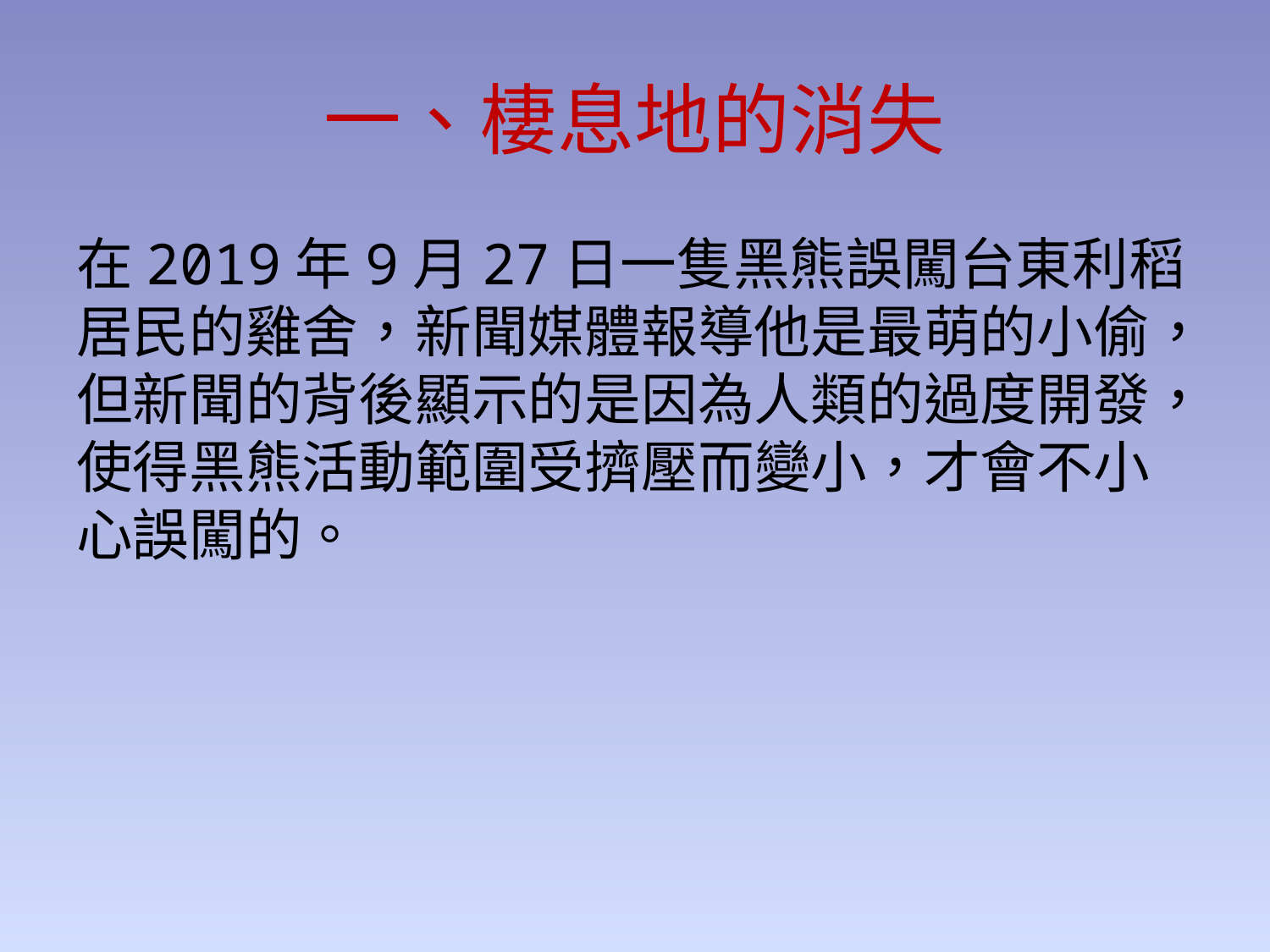

# 一、棲息地的消失
在2019年9月27日一隻黑熊誤闖台東利稻居民的雞舍，新聞媒體報導他是最萌的小偷，但新聞的背後顯示的是因為人類的過度開發，使得黑熊活動範圍受擠壓而變小，才會不小心誤闖的。